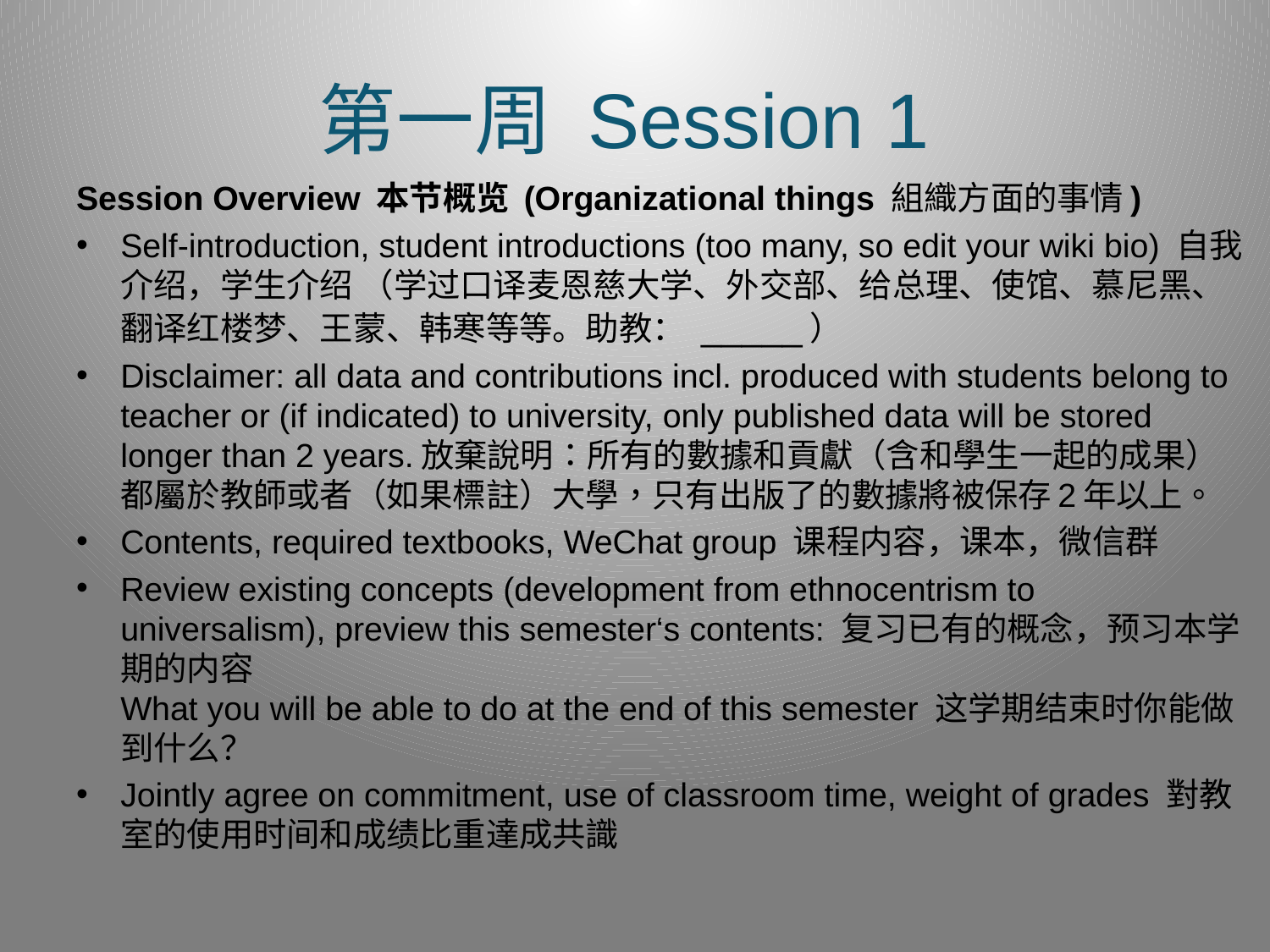

# 第一周 Session 1
Session Overview 本节概览 (Organizational things 組織方面的事情)
Self-introduction, student introductions (too many, so edit your wiki bio) 自我介绍，学生介绍 （学过口译麦恩慈大学、外交部、给总理、使馆、慕尼黑、翻译红楼梦、王蒙、韩寒等等。助教： _____）
Disclaimer: all data and contributions incl. produced with students belong to teacher or (if indicated) to university, only published data will be stored longer than 2 years.放棄說明：所有的數據和貢獻（含和學生一起的成果）都屬於教師或者（如果標註）大學，只有出版了的數據將被保存2年以上。
Contents, required textbooks, WeChat group 课程内容，课本，微信群
Review existing concepts (development from ethnocentrism to universalism), preview this semester‘s contents: 复习已有的概念，预习本学期的内容
What you will be able to do at the end of this semester 这学期结束时你能做到什么？
Jointly agree on commitment, use of classroom time, weight of grades 對教室的使用时间和成绩比重達成共識